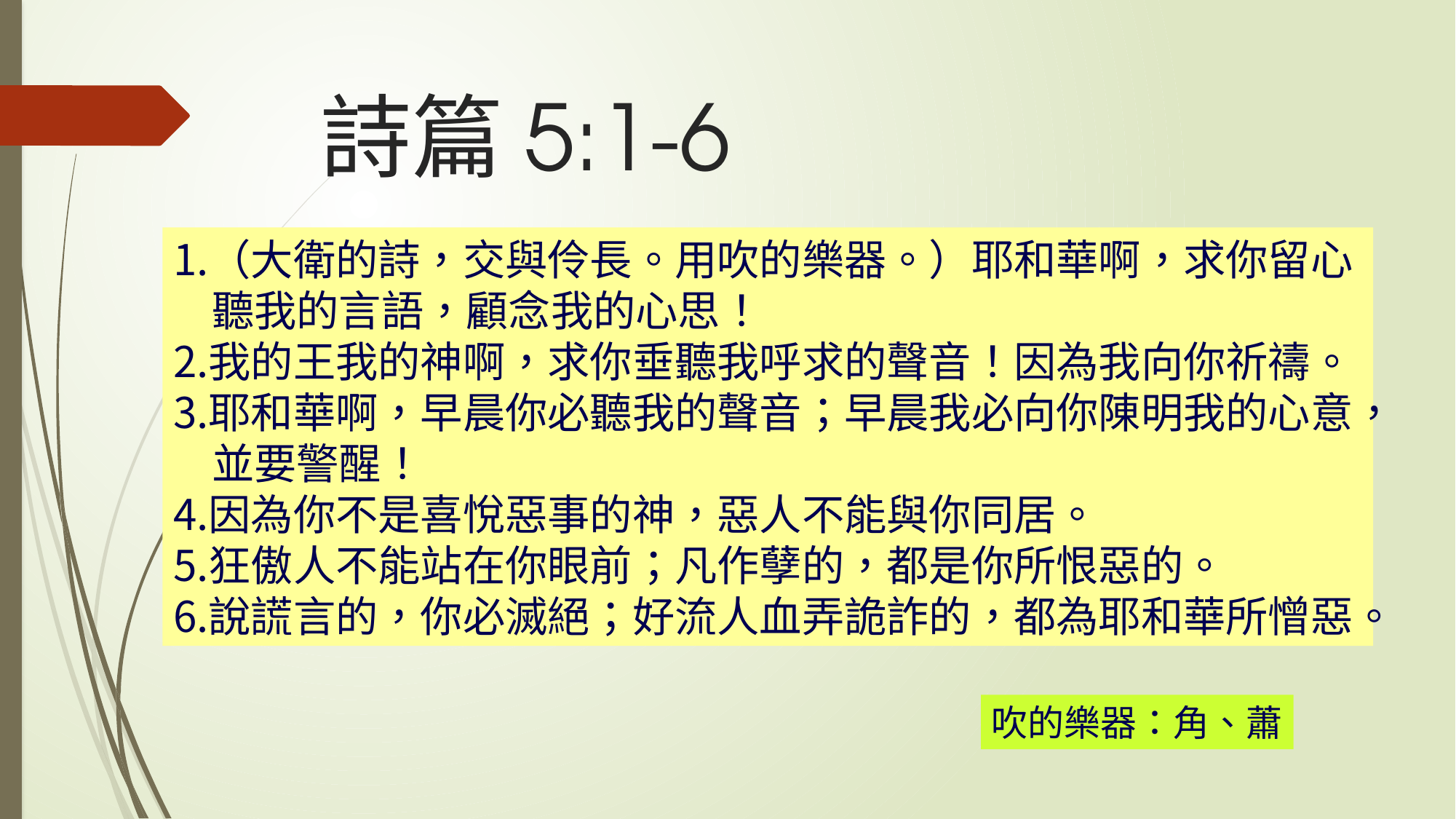

# 詩篇5:1-6
（大衛的詩，交與伶長。用吹的樂器。）耶和華啊，求你留心
   聽我的言語，顧念我的心思！
我的王我的神啊，求你垂聽我呼求的聲音！因為我向你祈禱。
耶和華啊，早晨你必聽我的聲音；早晨我必向你陳明我的心意，
   並要警醒！
因為你不是喜悅惡事的神，惡人不能與你同居。
狂傲人不能站在你眼前；凡作孽的，都是你所恨惡的。
說謊言的，你必滅絕；好流人血弄詭詐的，都為耶和華所憎惡。
吹的樂器：角、蕭